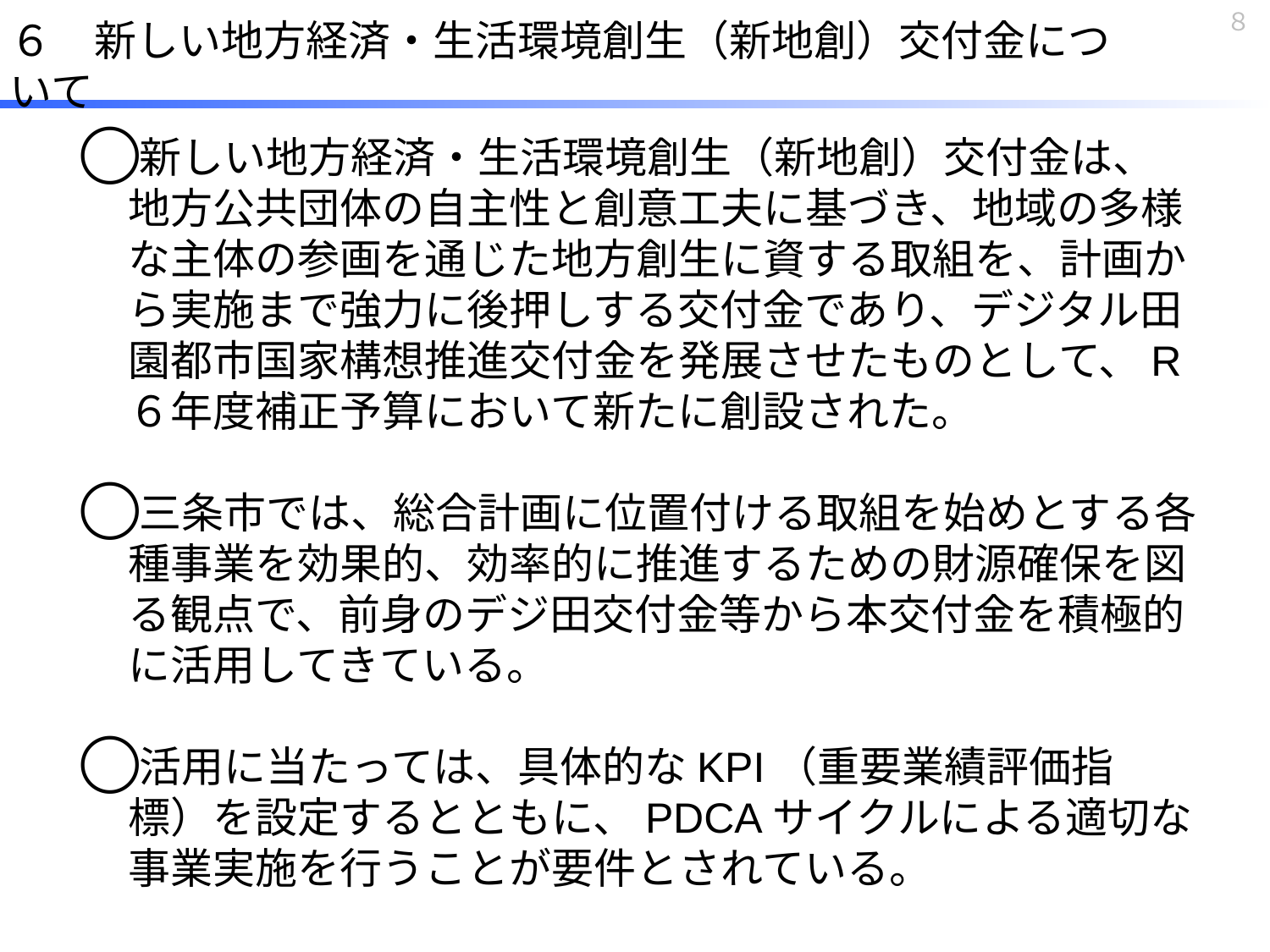

８
６　新しい地方経済・生活環境創生（新地創）交付金について

新しい地方経済・生活環境創生（新地創）交付金は、地方公共団体の自主性と創意工夫に基づき、地域の多様な主体の参画を通じた地方創生に資する取組を、計画から実施まで強力に後押しする交付金であり、デジタル田園都市国家構想推進交付金を発展させたものとして、R６年度補正予算において新たに創設された。

三条市では、総合計画に位置付ける取組を始めとする各種事業を効果的、効率的に推進するための財源確保を図る観点で、前身のデジ田交付金等から本交付金を積極的に活用してきている。

活用に当たっては、具体的なKPI（重要業績評価指標）を設定するとともに、PDCAサイクルによる適切な事業実施を行うことが要件とされている。